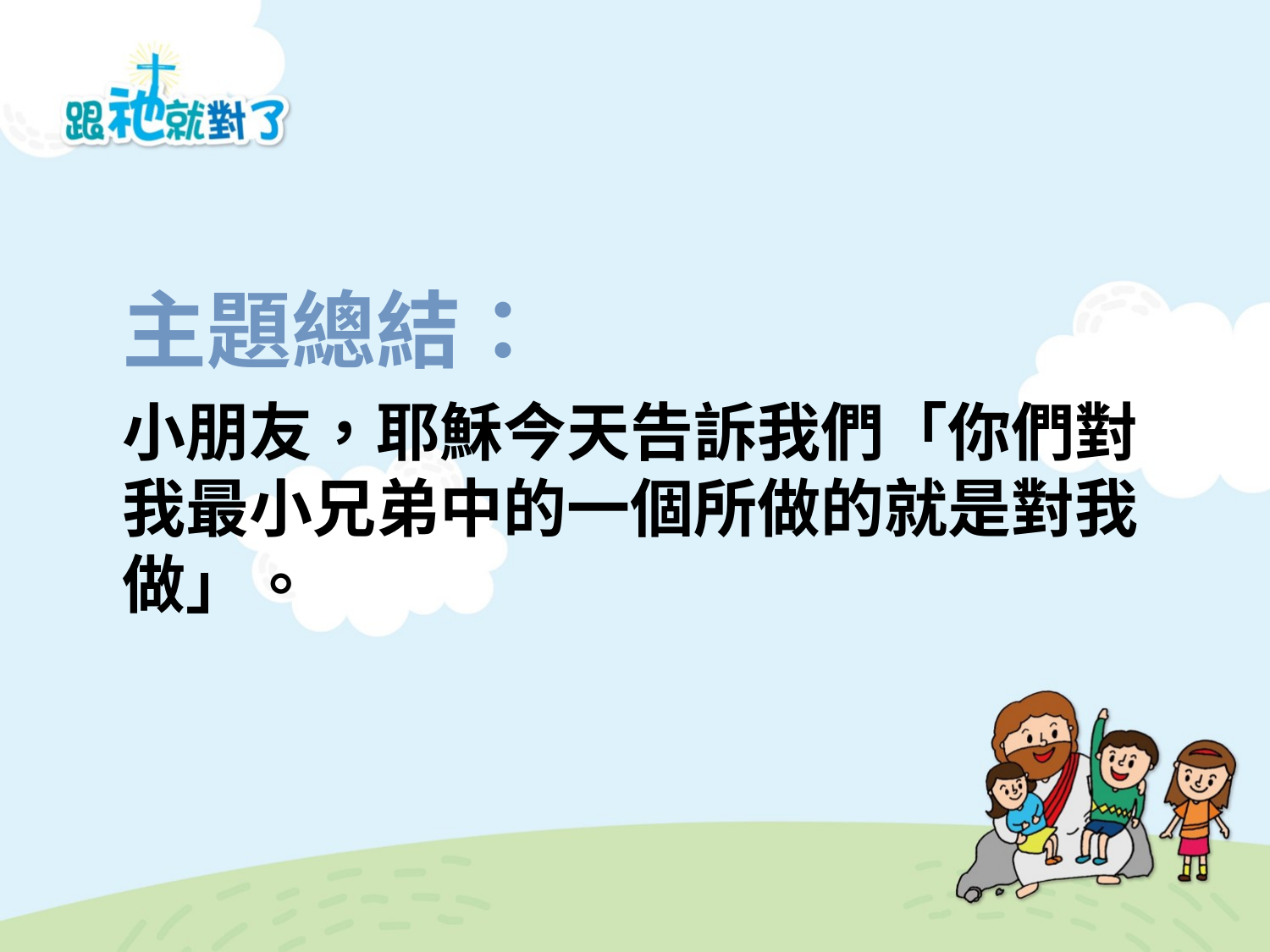

主題總結：
小朋友，耶穌今天告訴我們「你們對我最小兄弟中的一個所做的就是對我做」。